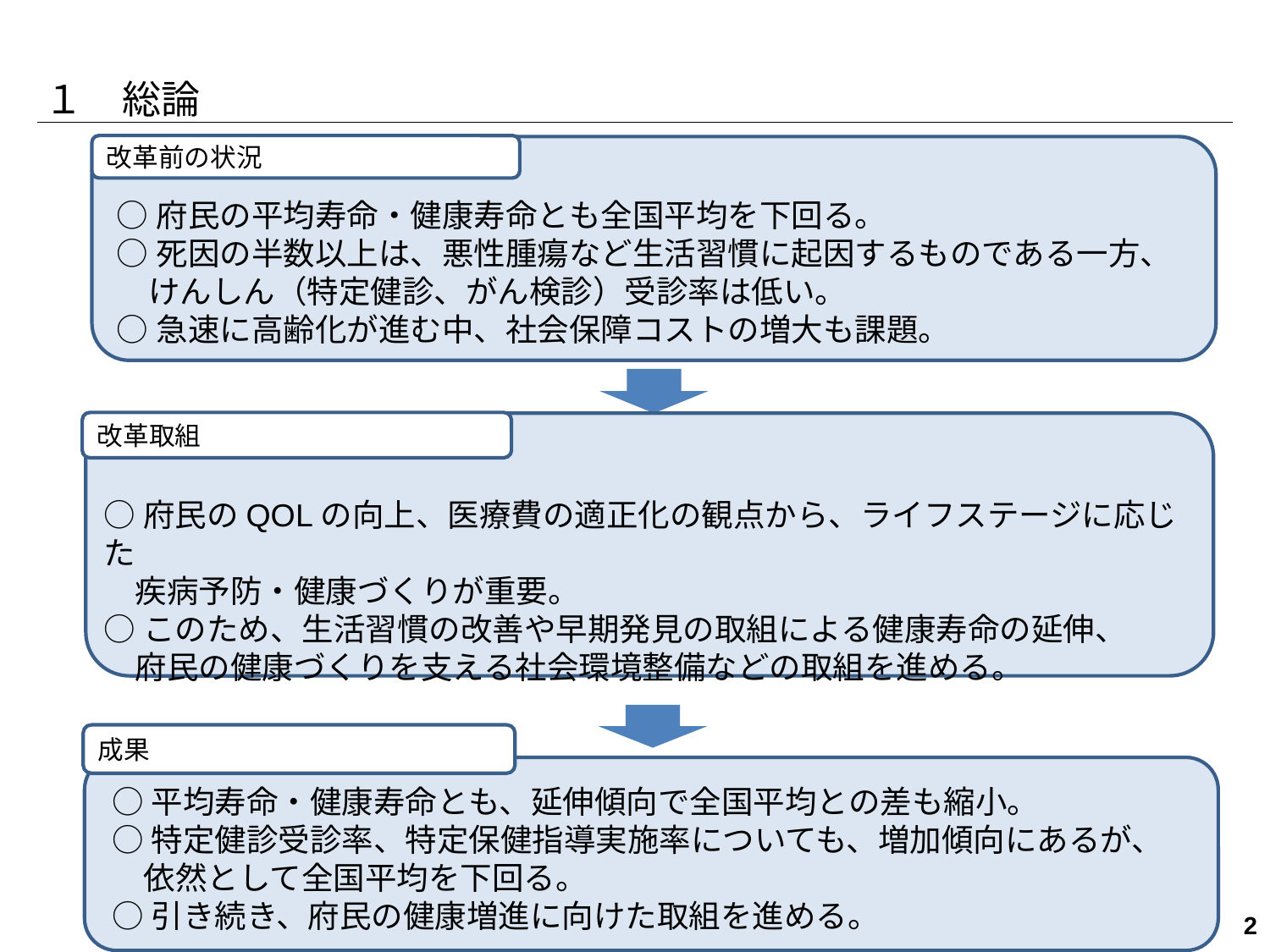

１　総論
改革前の状況

○府民の平均寿命・健康寿命とも全国平均を下回る。
○死因の半数以上は、悪性腫瘍など生活習慣に起因するものである一方、
　けんしん（特定健診、がん検診）受診率は低い。
○急速に高齢化が進む中、社会保障コストの増大も課題。

改革取組

○府民のQOLの向上、医療費の適正化の観点から、ライフステージに応じた
　疾病予防・健康づくりが重要。
○このため、生活習慣の改善や早期発見の取組による健康寿命の延伸、
　府民の健康づくりを支える社会環境整備などの取組を進める。

成果

○平均寿命・健康寿命とも、延伸傾向で全国平均との差も縮小。
○特定健診受診率、特定保健指導実施率についても、増加傾向にあるが、
　依然として全国平均を下回る。
○引き続き、府民の健康増進に向けた取組を進める。
2